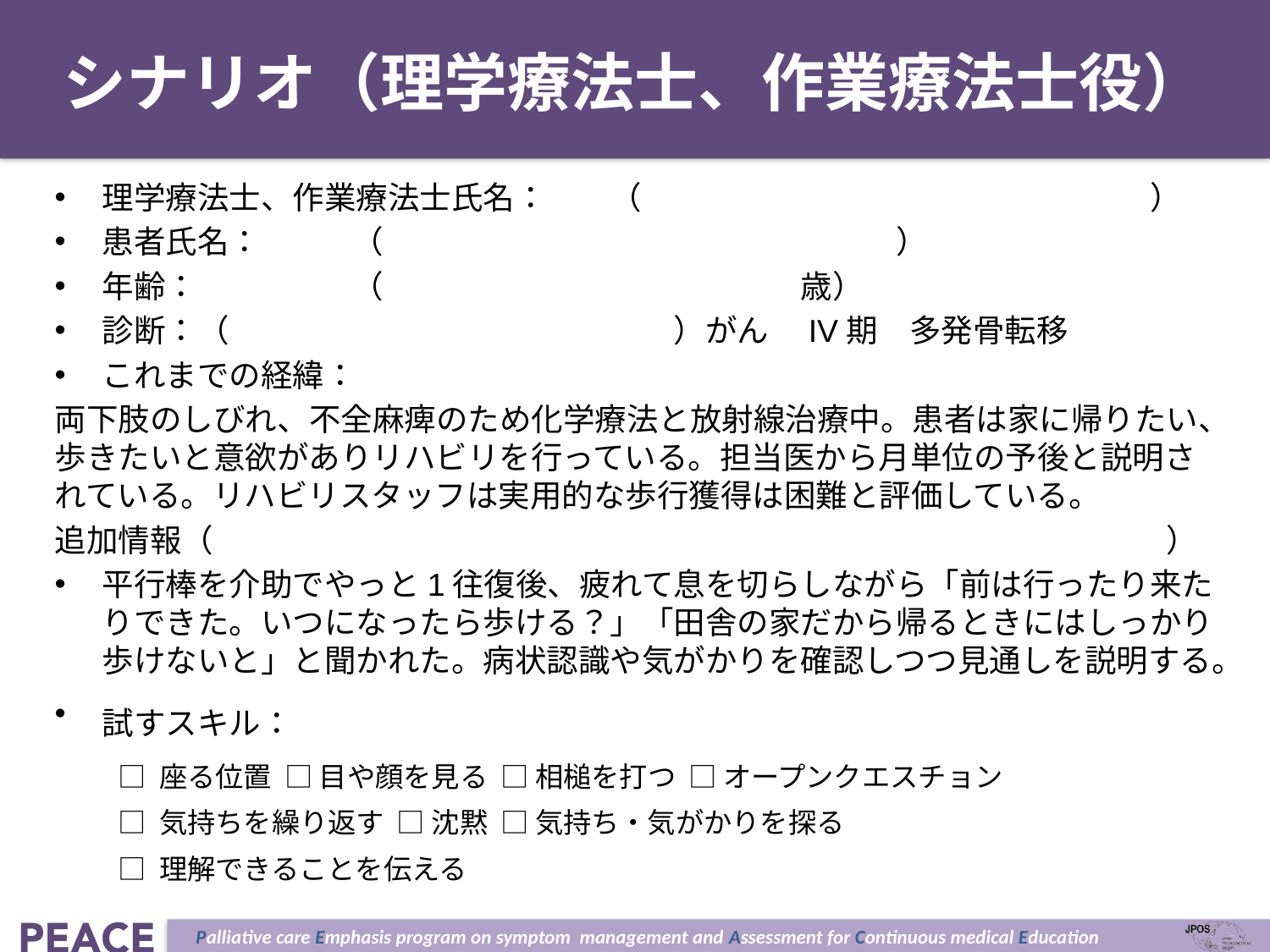

# シナリオ（理学療法士、作業療法士役）
理学療法士、作業療法士氏名：	（		　　　　　　　　　）
患者氏名：	（		　　　　　　　　　）
年齢：	（	　　　　　　　　　　歳）
診断：（				　　）がん　IV期　多発骨転移
これまでの経緯：
両下肢のしびれ、不全麻痺のため化学療法と放射線治療中。患者は家に帰りたい、歩きたいと意欲がありリハビリを行っている。担当医から月単位の予後と説明されている。リハビリスタッフは実用的な歩行獲得は困難と評価している。
追加情報（　　　　　　　　　　　　　　　　　　　　　　　　　　　　　　）
平行棒を介助でやっと1往復後、疲れて息を切らしながら「前は行ったり来たりできた。いつになったら歩ける？」「田舎の家だから帰るときにはしっかり歩けないと」と聞かれた。病状認識や気がかりを確認しつつ見通しを説明する。
試すスキル：
□ 座る位置  □ 目や顔を見る  □ 相槌を打つ  □ オープンクエスチョン
□ 気持ちを繰り返す  □ 沈黙  □ 気持ち・気がかりを探る
□ 理解できることを伝える